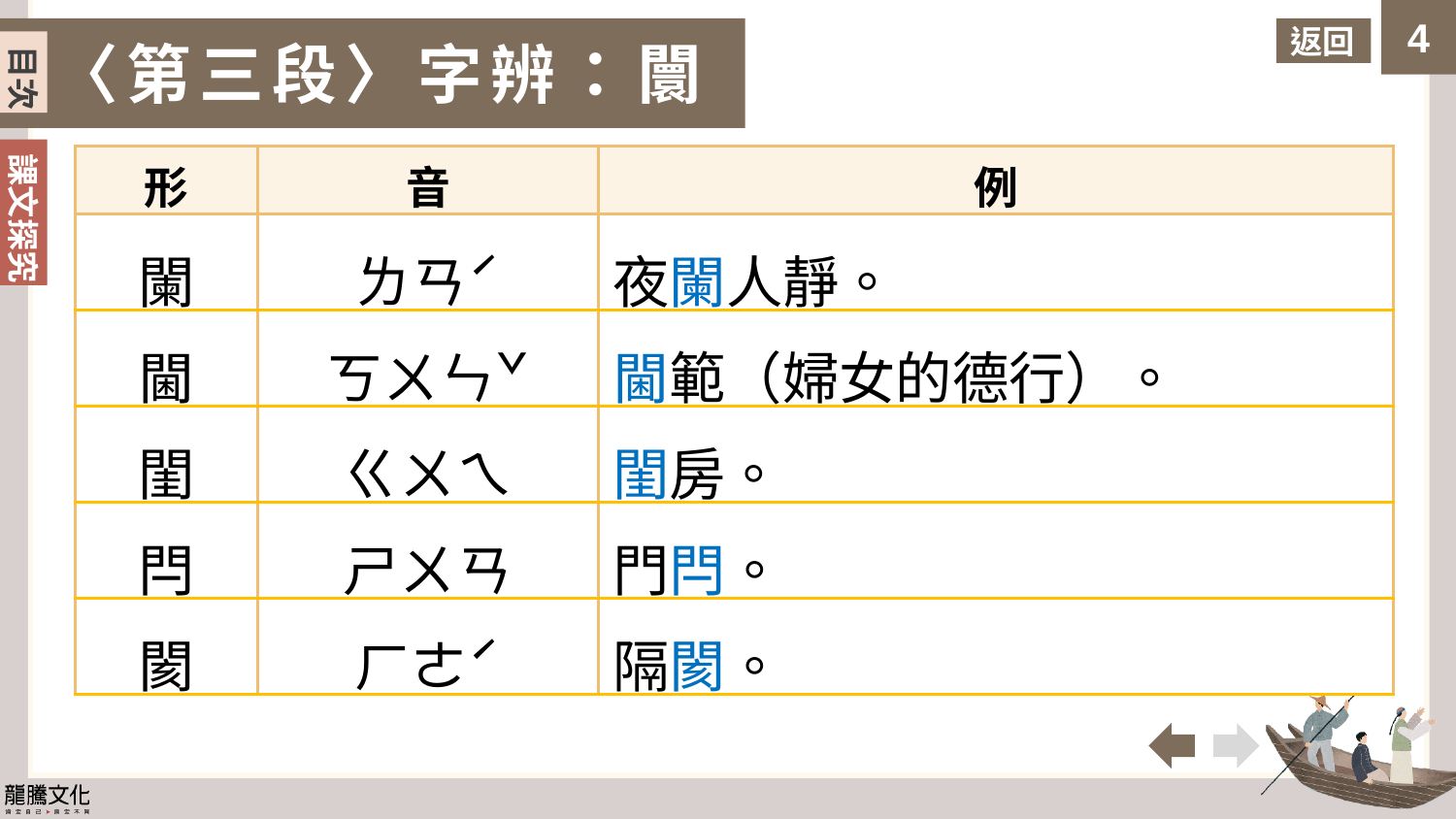

返回
〈第三段〉字辨：闤
目次
| 形 | 音 | 例 |
| --- | --- | --- |
| 闌 | ㄌㄢˊ | 夜闌人靜。 |
| 閫 | ㄎㄨㄣˇ | 閫範（婦女的德行）。 |
| 閨 | ㄍㄨㄟ | 閨房。 |
| 閂 | ㄕㄨㄢ | 門閂。 |
| 閡 | ㄏㄜˊ | 隔閡。 |